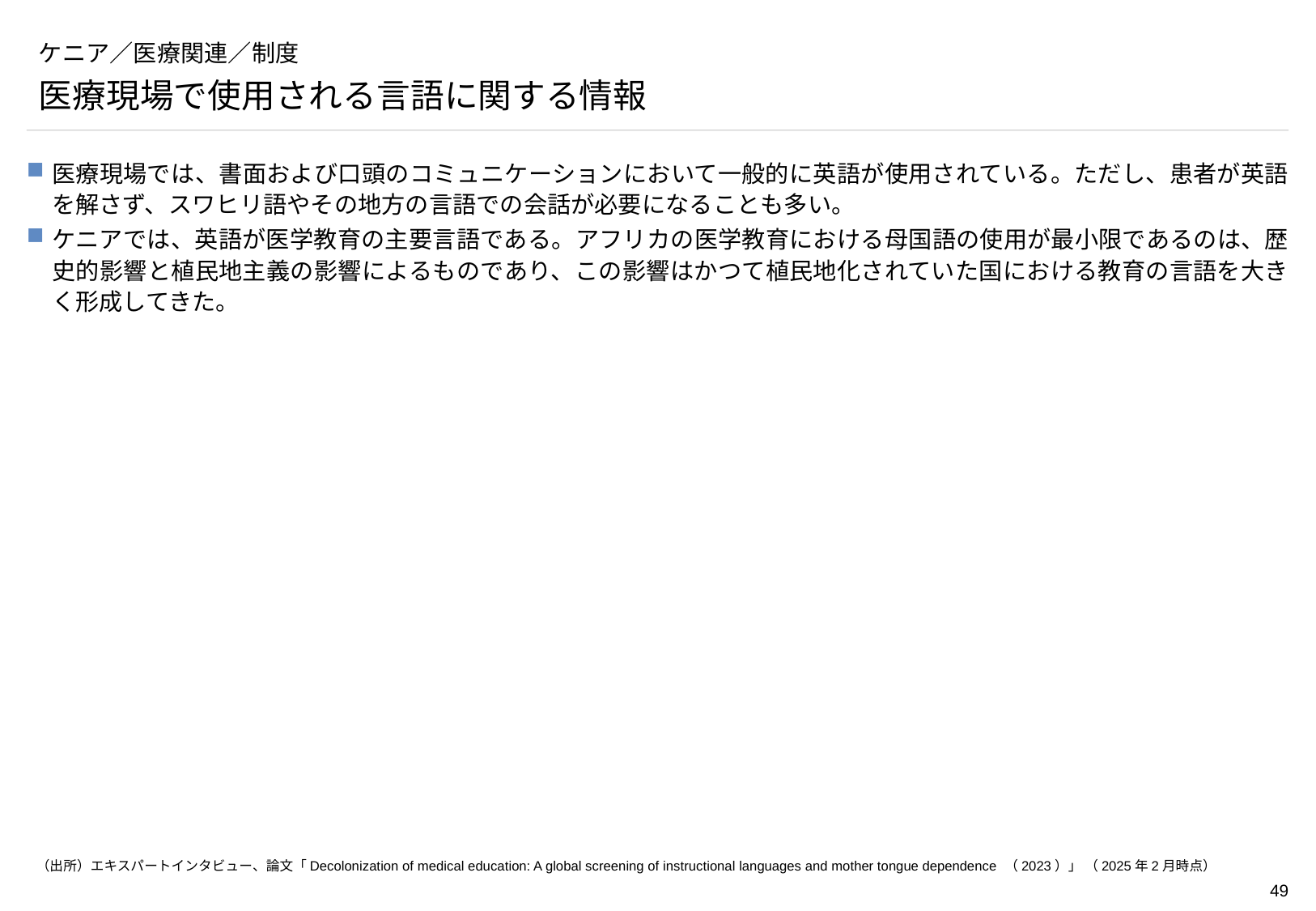

# ケニア／医療関連／制度
医療現場で使用される言語に関する情報

医療現場では、書面および口頭のコミュニケーションにおいて一般的に英語が使用されている。ただし、患者が英語を解さず、スワヒリ語やその地方の言語での会話が必要になることも多い。
ケニアでは、英語が医学教育の主要言語である。アフリカの医学教育における母国語の使用が最小限であるのは、歴史的影響と植民地主義の影響によるものであり、この影響はかつて植民地化されていた国における教育の言語を大きく形成してきた。
（出所）エキスパートインタビュー、論文「Decolonization of medical education: A global screening of instructional languages and mother tongue dependence （2023）」 （2025年2月時点）